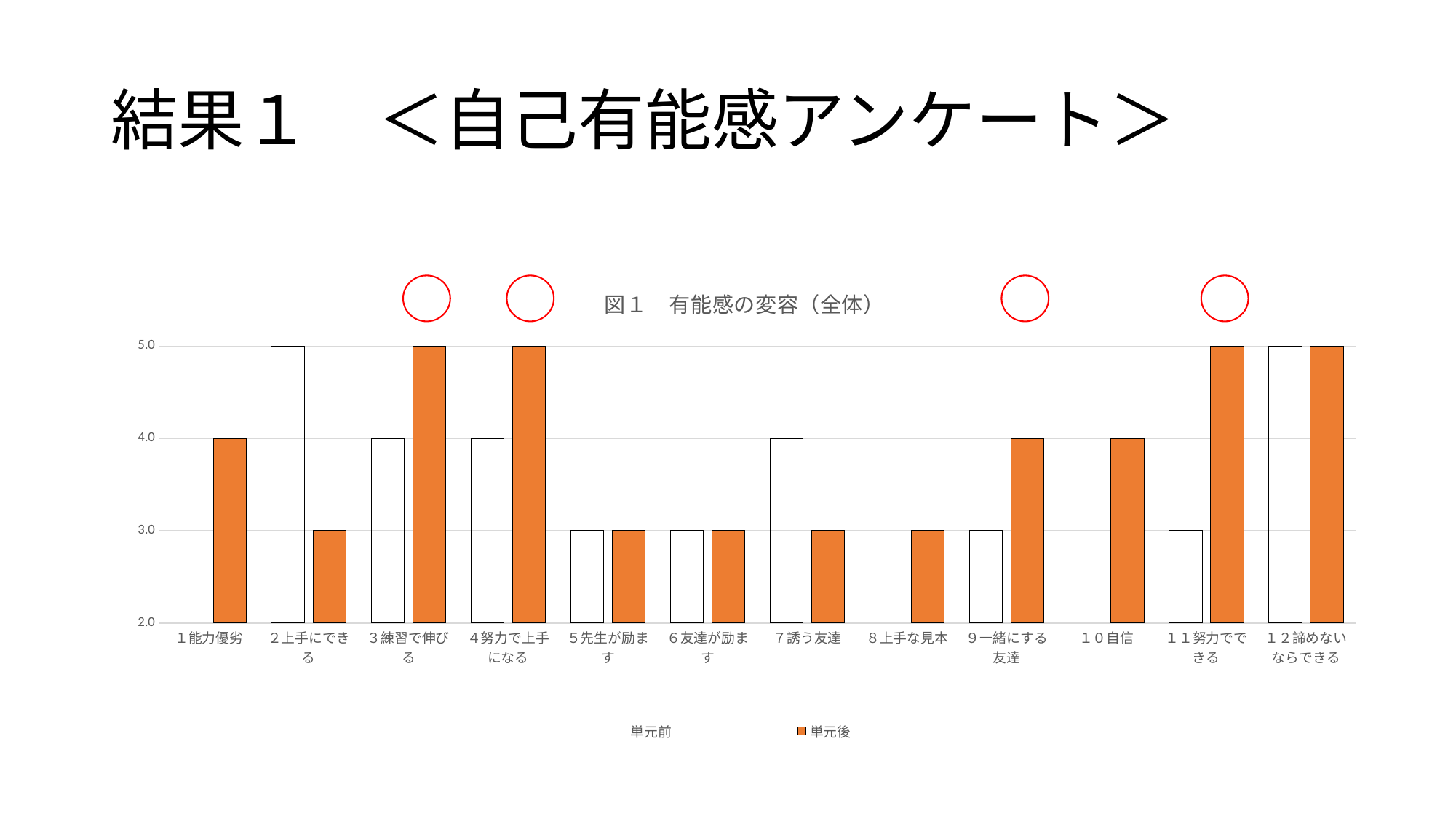

# 結果１　＜自己有能感アンケート＞

### Chart: 図１　有能感の変容（全体）

| Category | 単元前 | 単元後 |
|---|---|---|
| １能力優劣 | 1.0 | 4.0 |
| ２上手にできる | 5.0 | 3.0 |
| ３練習で伸びる | 4.0 | 5.0 |
| ４努力で上手になる | 4.0 | 5.0 |
| ５先生が励ます | 3.0 | 3.0 |
| ６友達が励ます | 3.0 | 3.0 |
| ７誘う友達 | 4.0 | 3.0 |
| ８上手な見本 | 1.0 | 3.0 |
| ９一緒にする友達 | 3.0 | 4.0 |
| １０自信 | 1.0 | 4.0 |
| １１努力でできる | 3.0 | 5.0 |
| １２諦めないならできる | 5.0 | 5.0 |